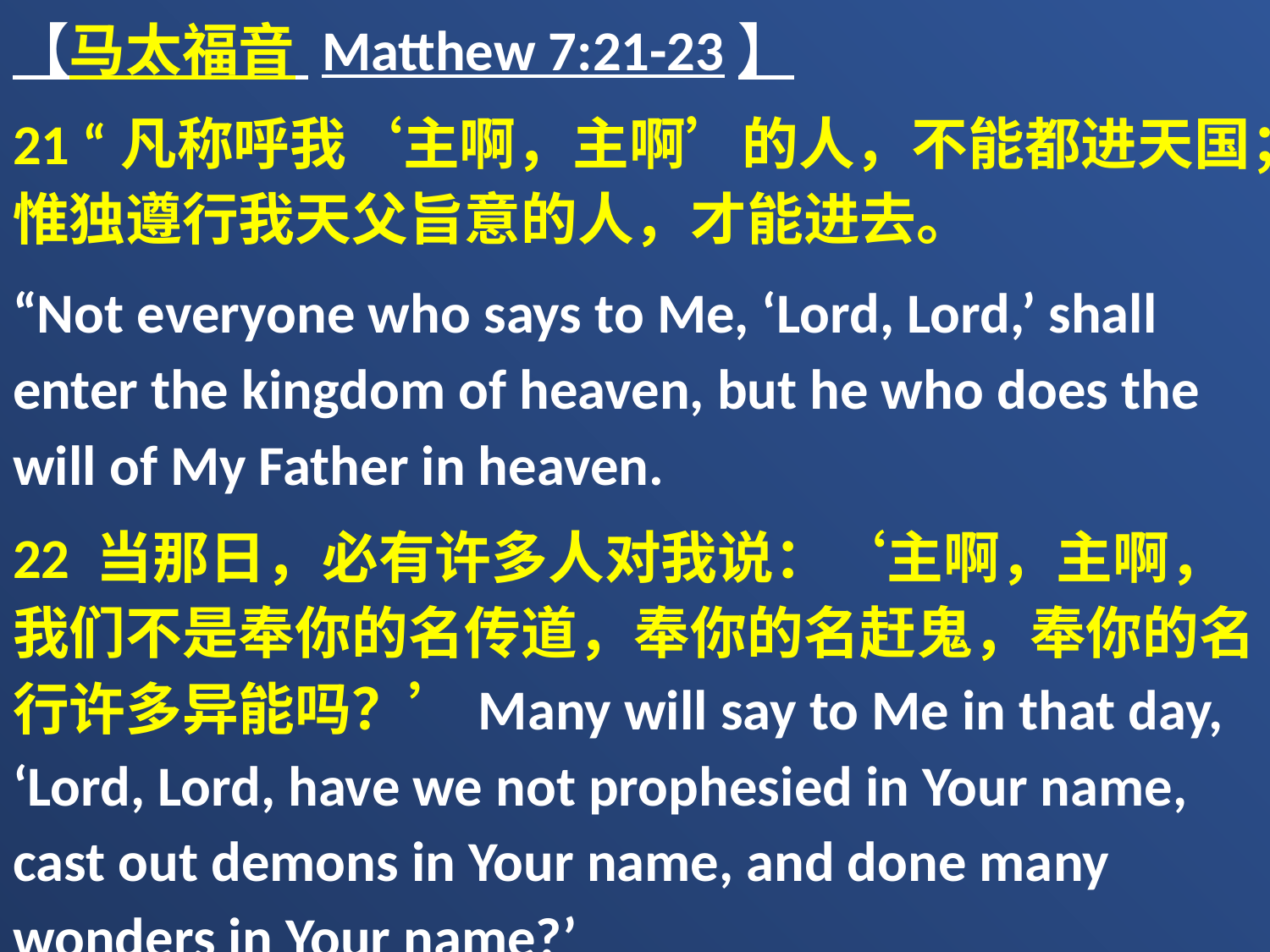

【马太福音 Matthew 7:21-23】
21 “凡称呼我‘主啊，主啊’的人，不能都进天国；惟独遵行我天父旨意的人，才能进去。
“Not everyone who says to Me, ‘Lord, Lord,’ shall enter the kingdom of heaven, but he who does the will of My Father in heaven.
22 当那日，必有许多人对我说：‘主啊，主啊，我们不是奉你的名传道，奉你的名赶鬼，奉你的名行许多异能吗？’Many will say to Me in that day, ‘Lord, Lord, have we not prophesied in Your name, cast out demons in Your name, and done many wonders in Your name?’